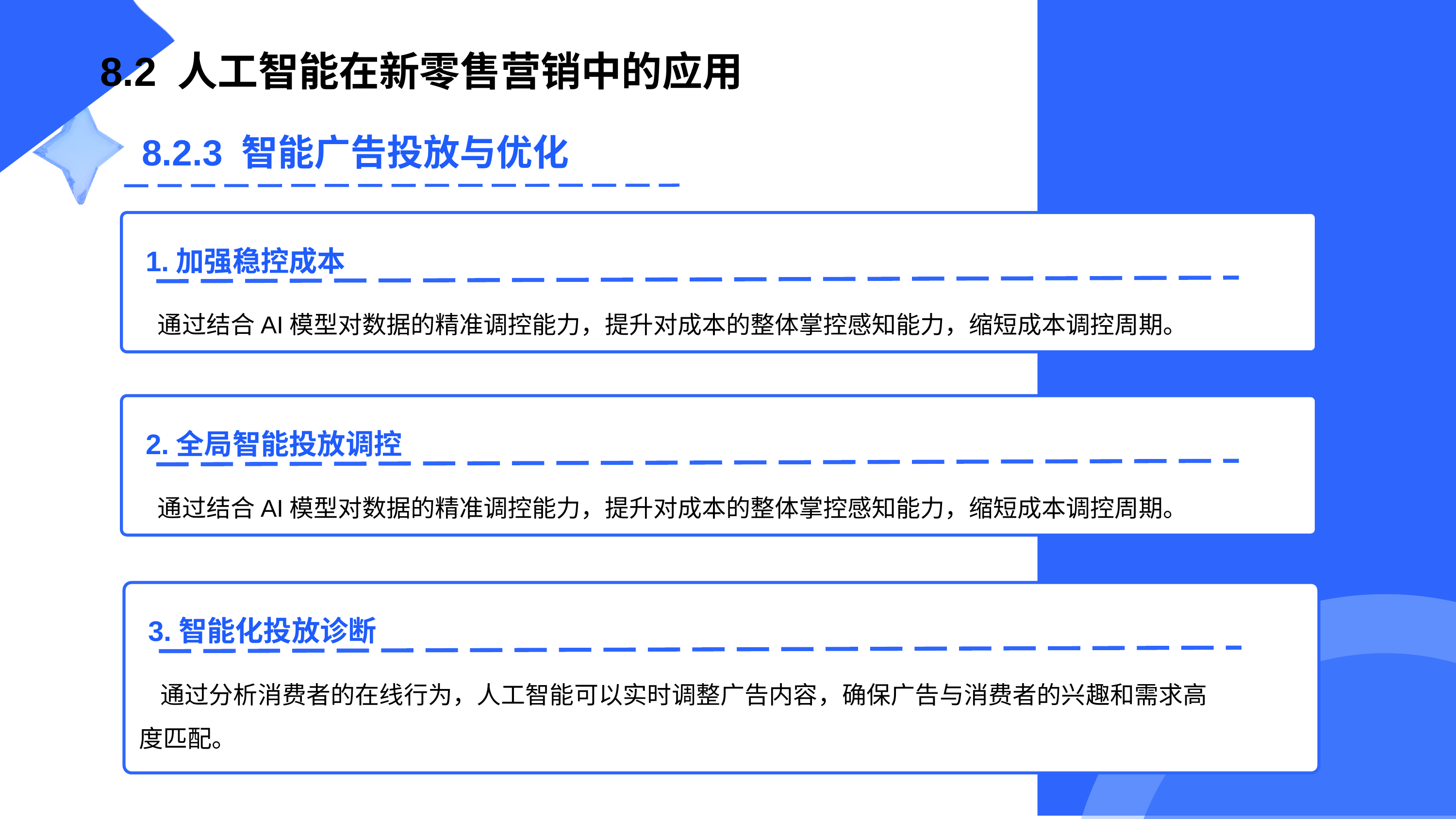

8.2 人工智能在新零售营销中的应用

8.2.3 智能广告投放与优化

1.加强稳控成本

通过结合AI模型对数据的精准调控能力，提升对成本的整体掌控感知能力，缩短成本调控周期。

2.全局智能投放调控

通过结合AI模型对数据的精准调控能力，提升对成本的整体掌控感知能力，缩短成本调控周期。

3.智能化投放诊断

通过分析消费者的在线行为，人工智能可以实时调整广告内容，确保广告与消费者的兴趣和需求高度匹配。